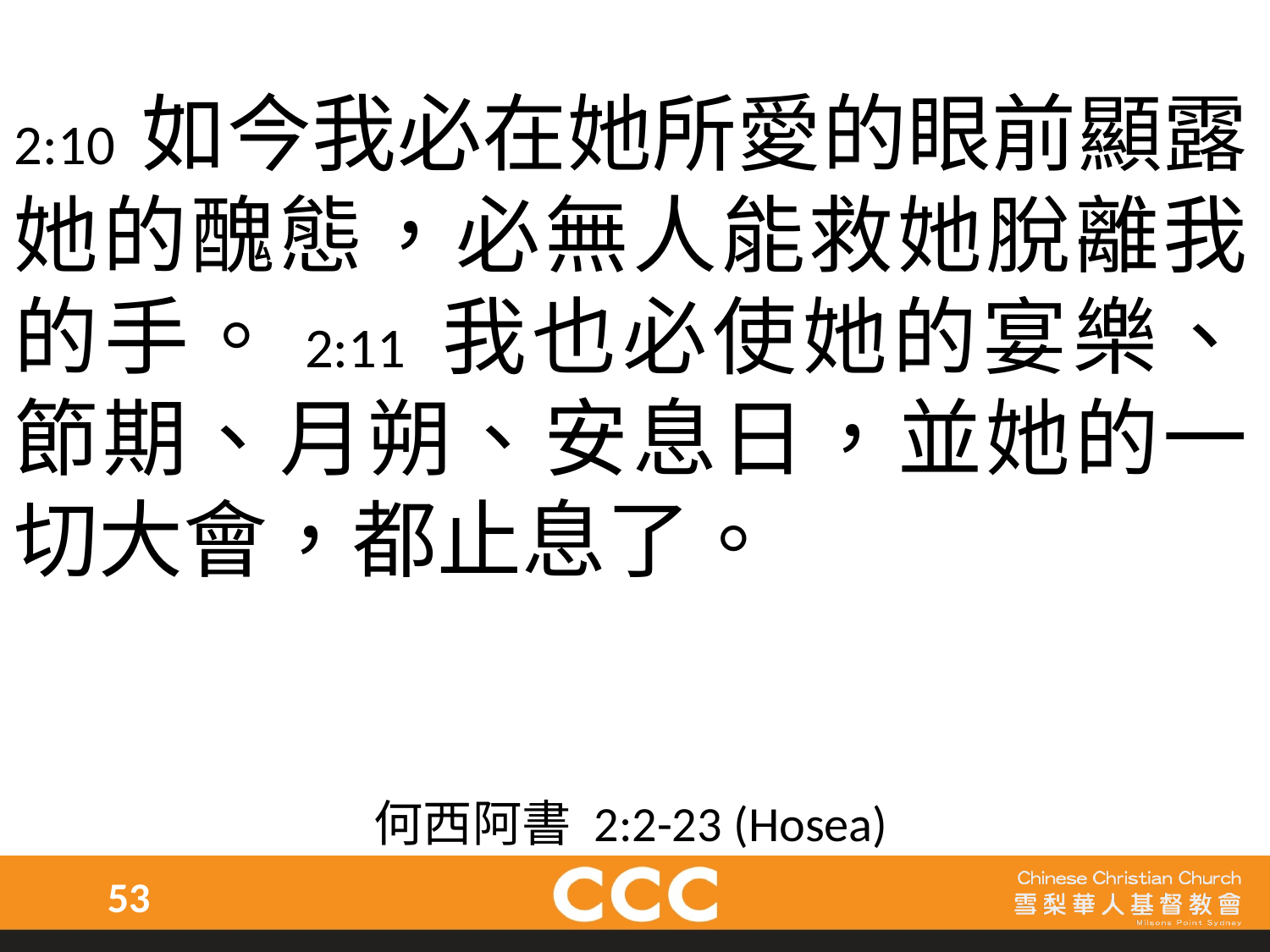

2:10 如今我必在她所愛的眼前顯露她的醜態，必無人能救她脫離我的手。2:11 我也必使她的宴樂、節期、月朔、安息日，並她的一切大會，都止息了。
何西阿書 2:2-23 (Hosea)
53